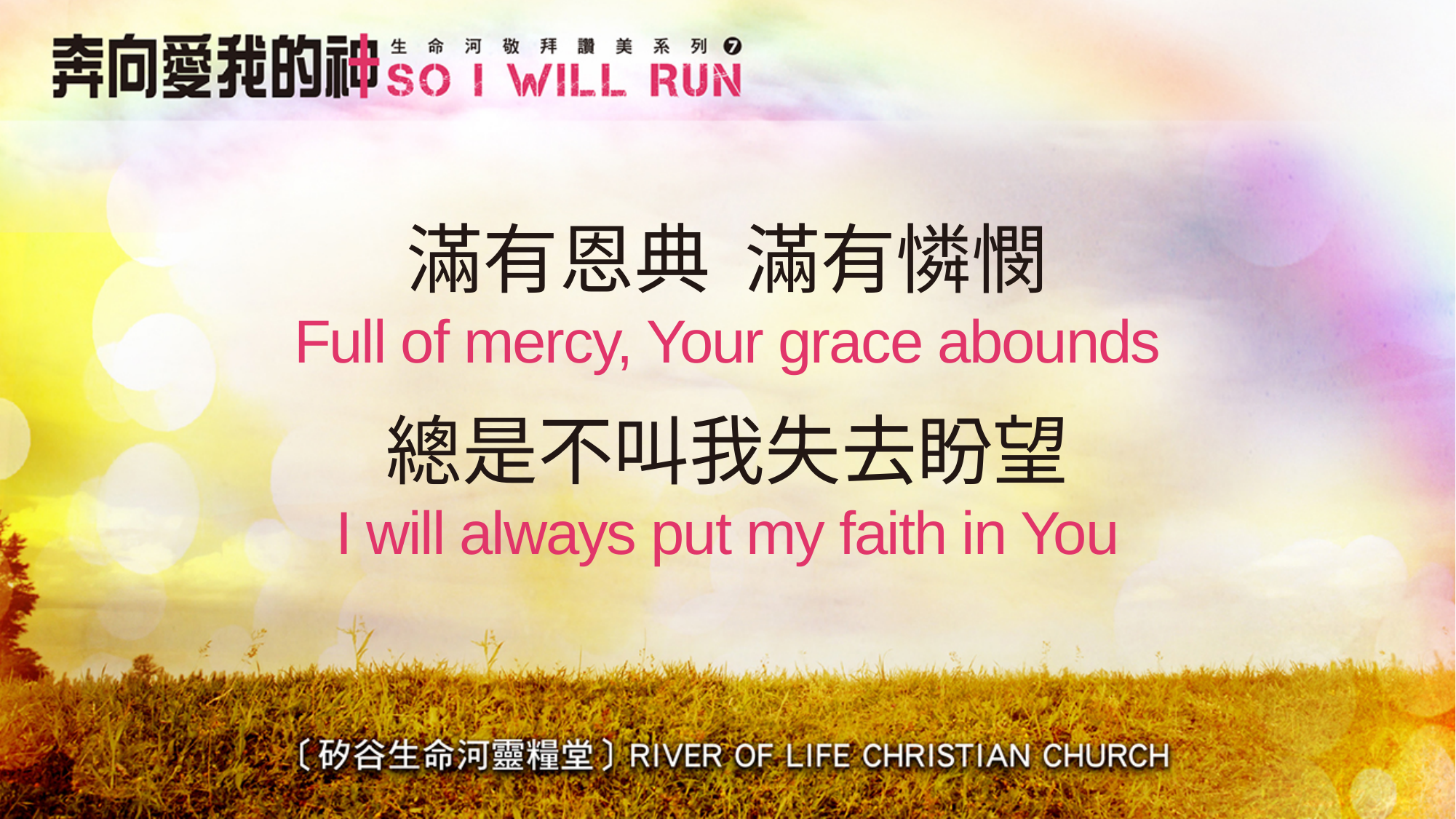

# 滿有恩典  滿有憐憫 Full of mercy, Your grace abounds
總是不叫我失去盼望
I will always put my faith in You